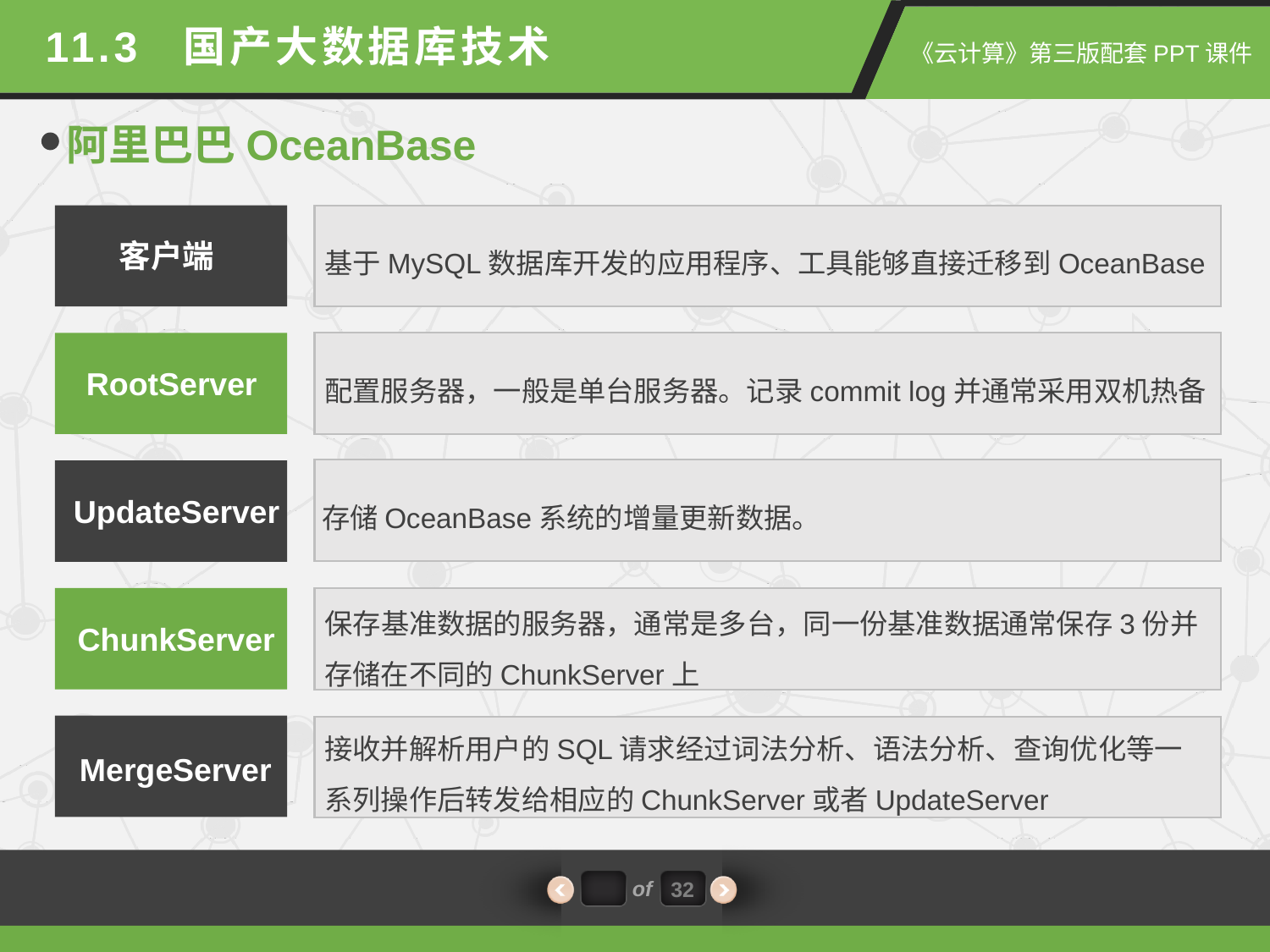

11.3  国产大数据库技术
阿里巴巴OceanBase

基于MySQL数据库开发的应用程序、工具能够直接迁移到OceanBase
客户端

配置服务器，一般是单台服务器。记录commit log并通常采用双机热备
RootServer

存储OceanBase系统的增量更新数据。
UpdateServer
保存基准数据的服务器，通常是多台，同一份基准数据通常保存3份并存储在不同的ChunkServer上

ChunkServer
接收并解析用户的SQL请求经过词法分析、语法分析、查询优化等一系列操作后转发给相应的ChunkServer或者UpdateServer

MergeServer
8